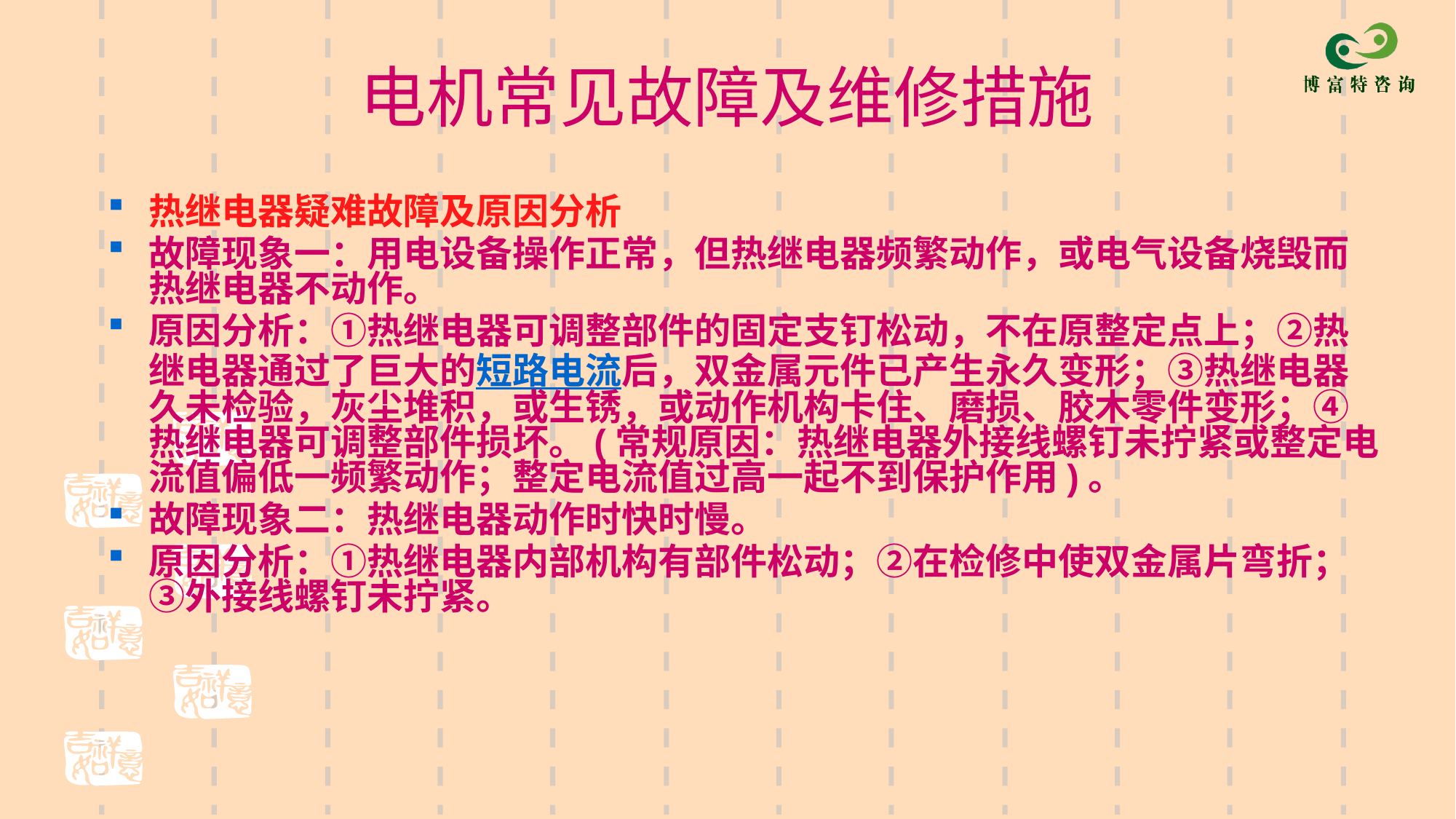

# 电机常见故障及维修措施
热继电器疑难故障及原因分析
故障现象一：用电设备操作正常，但热继电器频繁动作，或电气设备烧毁而热继电器不动作。
原因分析：①热继电器可调整部件的固定支钉松动，不在原整定点上；②热继电器通过了巨大的短路电流后，双金属元件已产生永久变形；③热继电器久未检验，灰尘堆积，或生锈，或动作机构卡住、磨损、胶木零件变形；④热继电器可调整部件损坏。(常规原因：热继电器外接线螺钉未拧紧或整定电流值偏低一频繁动作；整定电流值过高一起不到保护作用)。
故障现象二：热继电器动作时快时慢。
原因分析：①热继电器内部机构有部件松动；②在检修中使双金属片弯折；③外接线螺钉未拧紧。